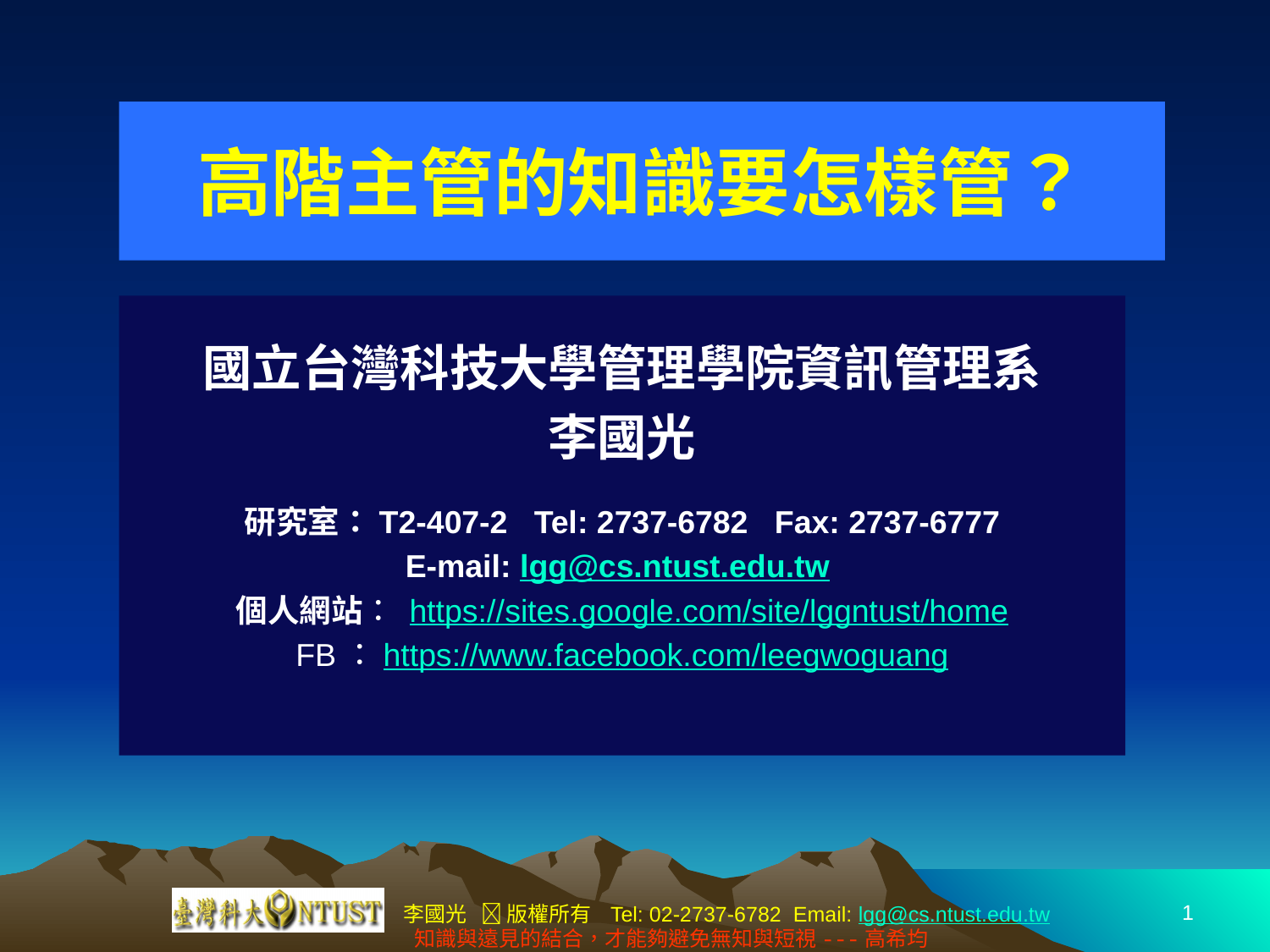

# 高階主管的知識要怎樣管？

國立台灣科技大學管理學院資訊管理系
李國光

研究室：T2-407-2   Tel: 2737-6782   Fax: 2737-6777
E-mail: lgg@cs.ntust.edu.tw
個人網站： https://sites.google.com/site/lggntust/home
FB：https://www.facebook.com/leegwoguang
1